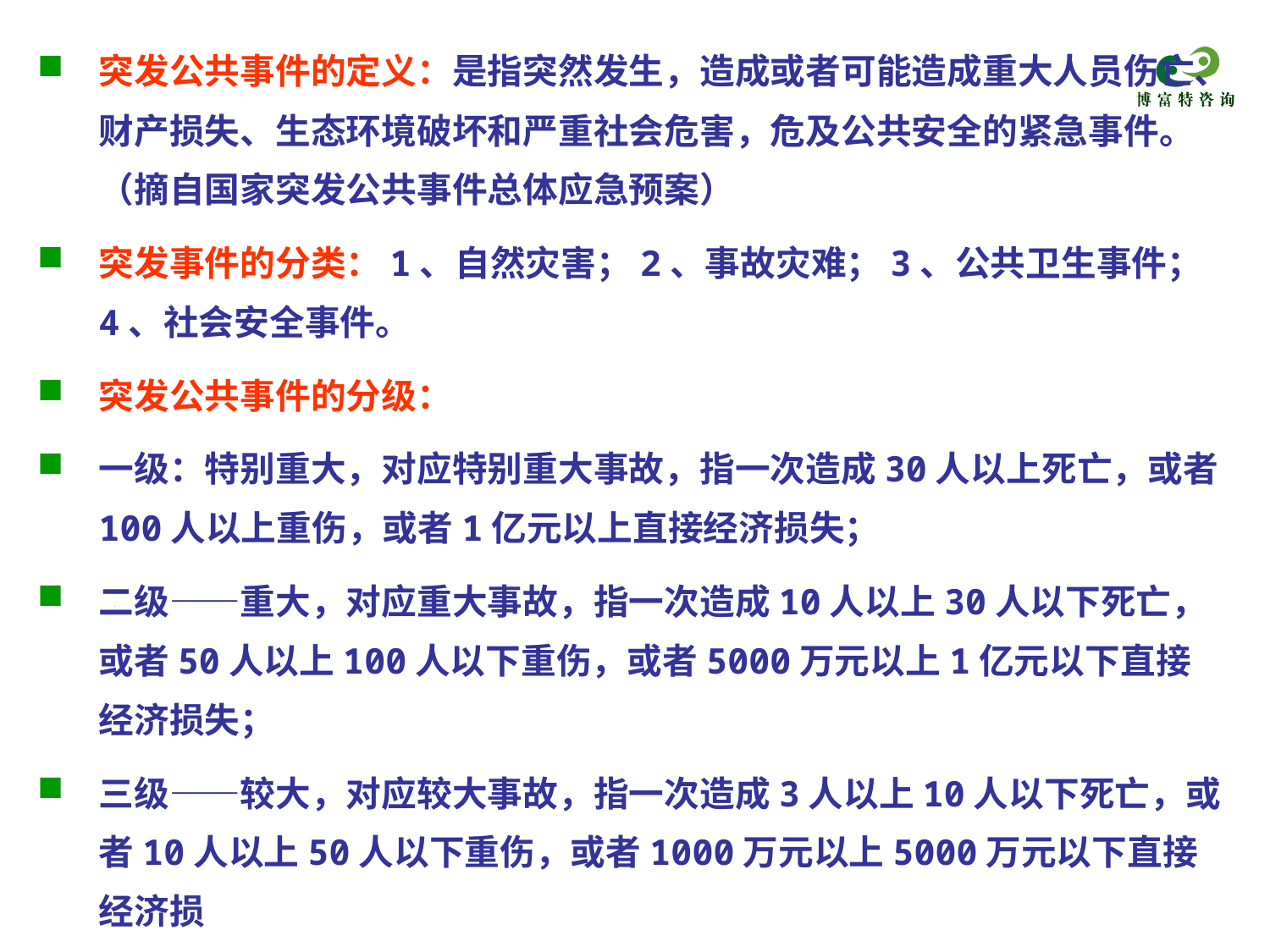

突发公共事件的定义：是指突然发生，造成或者可能造成重大人员伤亡、财产损失、生态环境破坏和严重社会危害，危及公共安全的紧急事件。（摘自国家突发公共事件总体应急预案）
突发事件的分类：1、自然灾害；2、事故灾难；3、公共卫生事件；4、社会安全事件。
突发公共事件的分级：
一级：特别重大，对应特别重大事故，指一次造成30人以上死亡，或者100人以上重伤，或者1亿元以上直接经济损失；
二级――重大，对应重大事故，指一次造成10人以上30人以下死亡，或者50人以上100人以下重伤，或者5000万元以上1亿元以下直接经济损失；
三级――较大，对应较大事故，指一次造成3人以上10人以下死亡，或者10人以上50人以下重伤，或者1000万元以上5000万元以下直接经济损